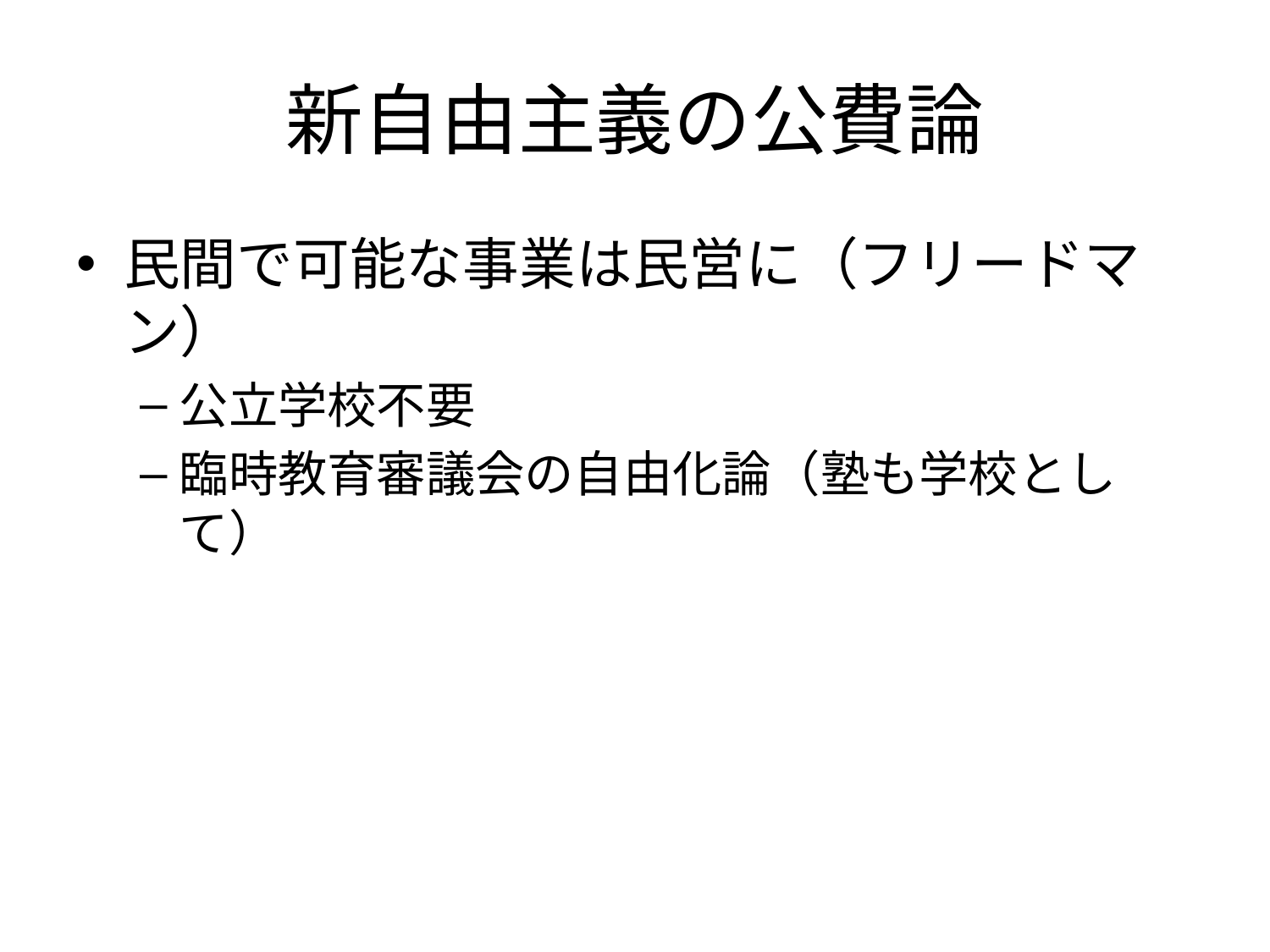

# 新自由主義の公費論
民間で可能な事業は民営に（フリードマン）
公立学校不要
臨時教育審議会の自由化論（塾も学校として）